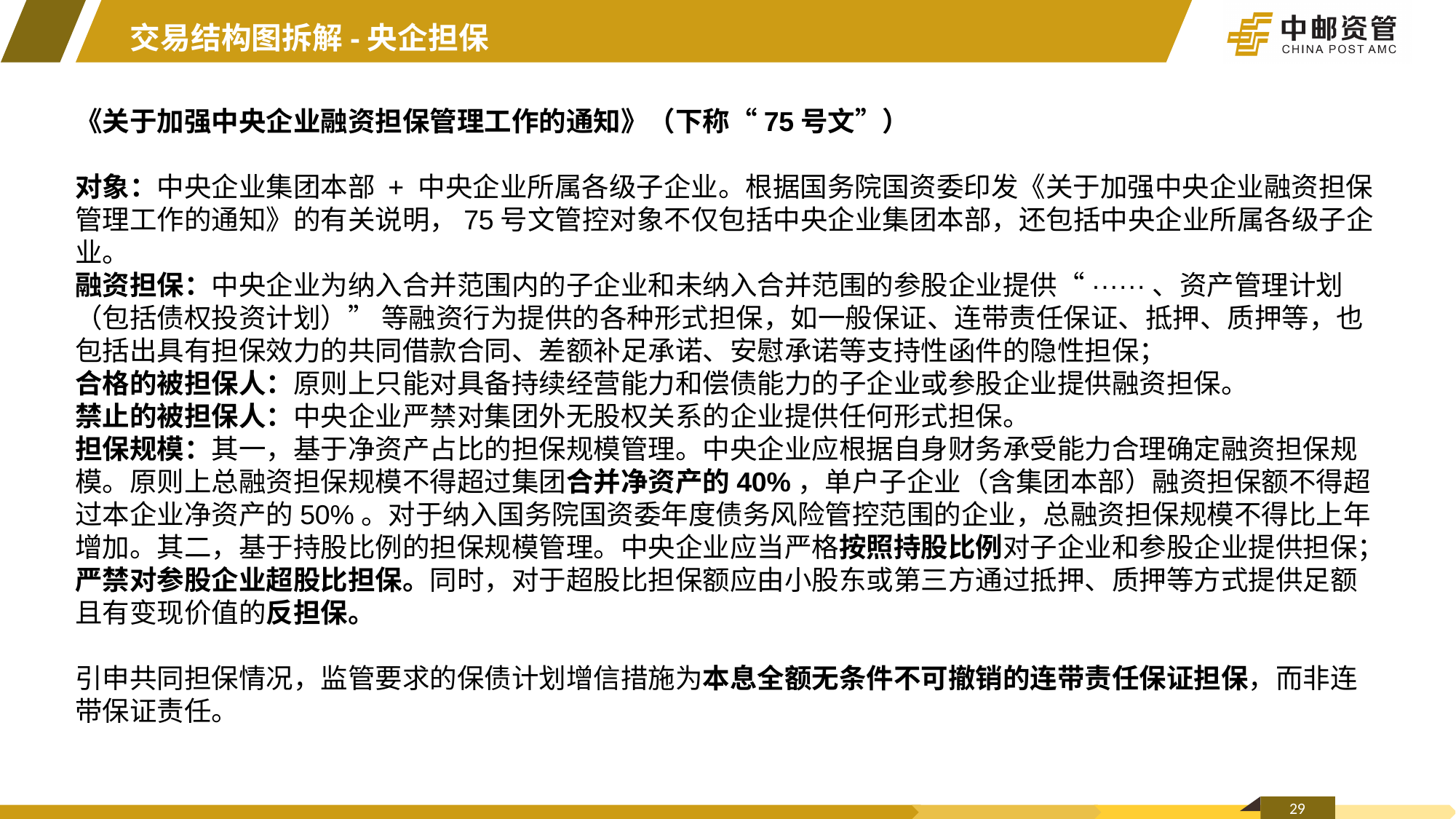

交易结构图拆解-央企担保
《关于加强中央企业融资担保管理工作的通知》（下称“75号文”）

对象：中央企业集团本部 + 中央企业所属各级子企业。根据国务院国资委印发《关于加强中央企业融资担保管理工作的通知》的有关说明，75号文管控对象不仅包括中央企业集团本部，还包括中央企业所属各级子企业。
融资担保：中央企业为纳入合并范围内的子企业和未纳入合并范围的参股企业提供“······、资产管理计划（包括债权投资计划）” 等融资行为提供的各种形式担保，如一般保证、连带责任保证、抵押、质押等，也包括出具有担保效力的共同借款合同、差额补足承诺、安慰承诺等支持性函件的隐性担保；
合格的被担保人：原则上只能对具备持续经营能力和偿债能力的子企业或参股企业提供融资担保。
禁止的被担保人：中央企业严禁对集团外无股权关系的企业提供任何形式担保。
担保规模：其一，基于净资产占比的担保规模管理。中央企业应根据自身财务承受能力合理确定融资担保规模。原则上总融资担保规模不得超过集团合并净资产的40%，单户子企业（含集团本部）融资担保额不得超过本企业净资产的50%。对于纳入国务院国资委年度债务风险管控范围的企业，总融资担保规模不得比上年增加。其二，基于持股比例的担保规模管理。中央企业应当严格按照持股比例对子企业和参股企业提供担保；严禁对参股企业超股比担保。同时，对于超股比担保额应由小股东或第三方通过抵押、质押等方式提供足额且有变现价值的反担保。

引申共同担保情况，监管要求的保债计划增信措施为本息全额无条件不可撤销的连带责任保证担保，而非连带保证责任。